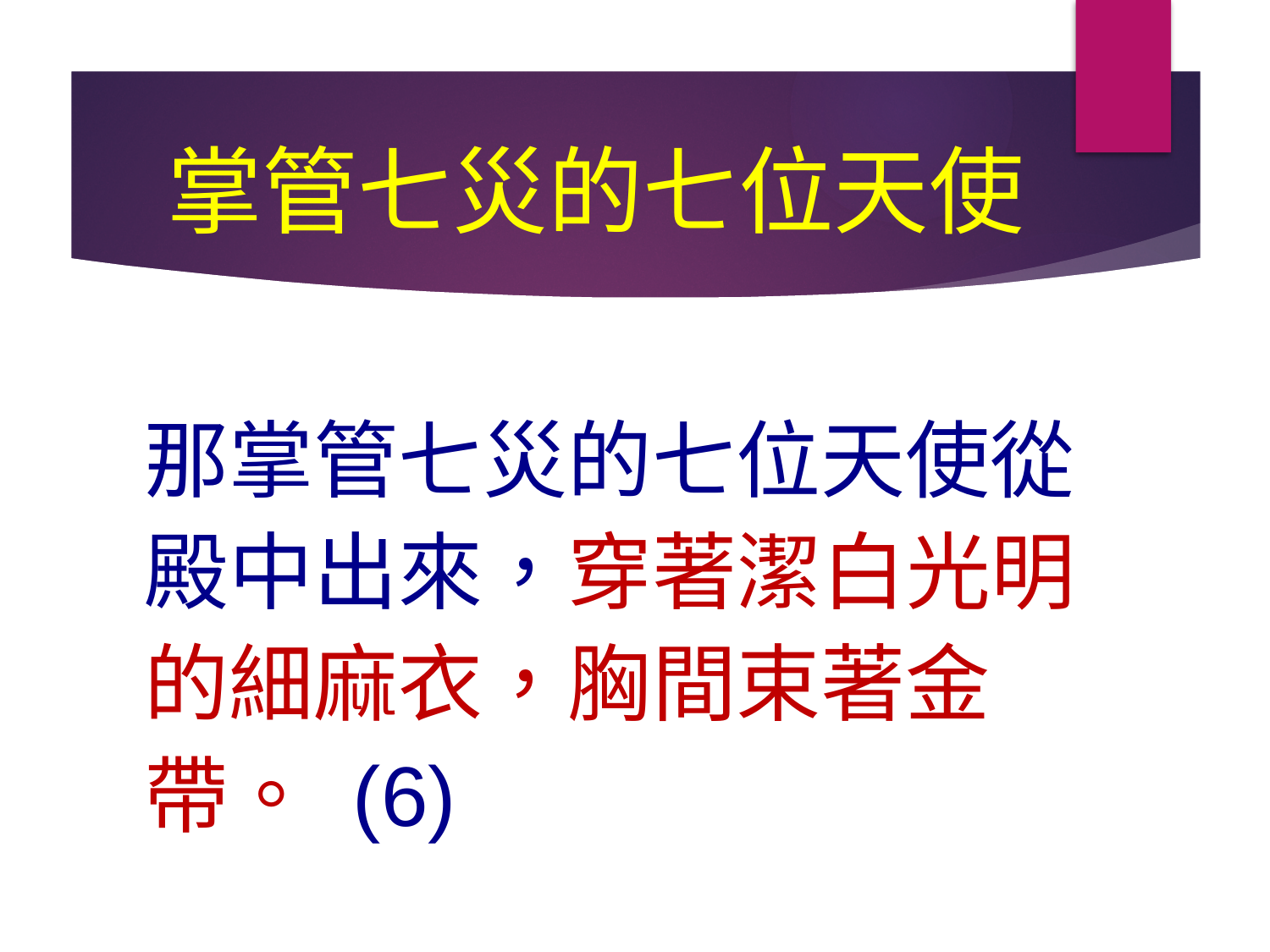

# 掌管七災的七位天使
那掌管七災的七位天使從殿中出來，穿著潔白光明的細麻衣，胸間束著金帶。 (6)